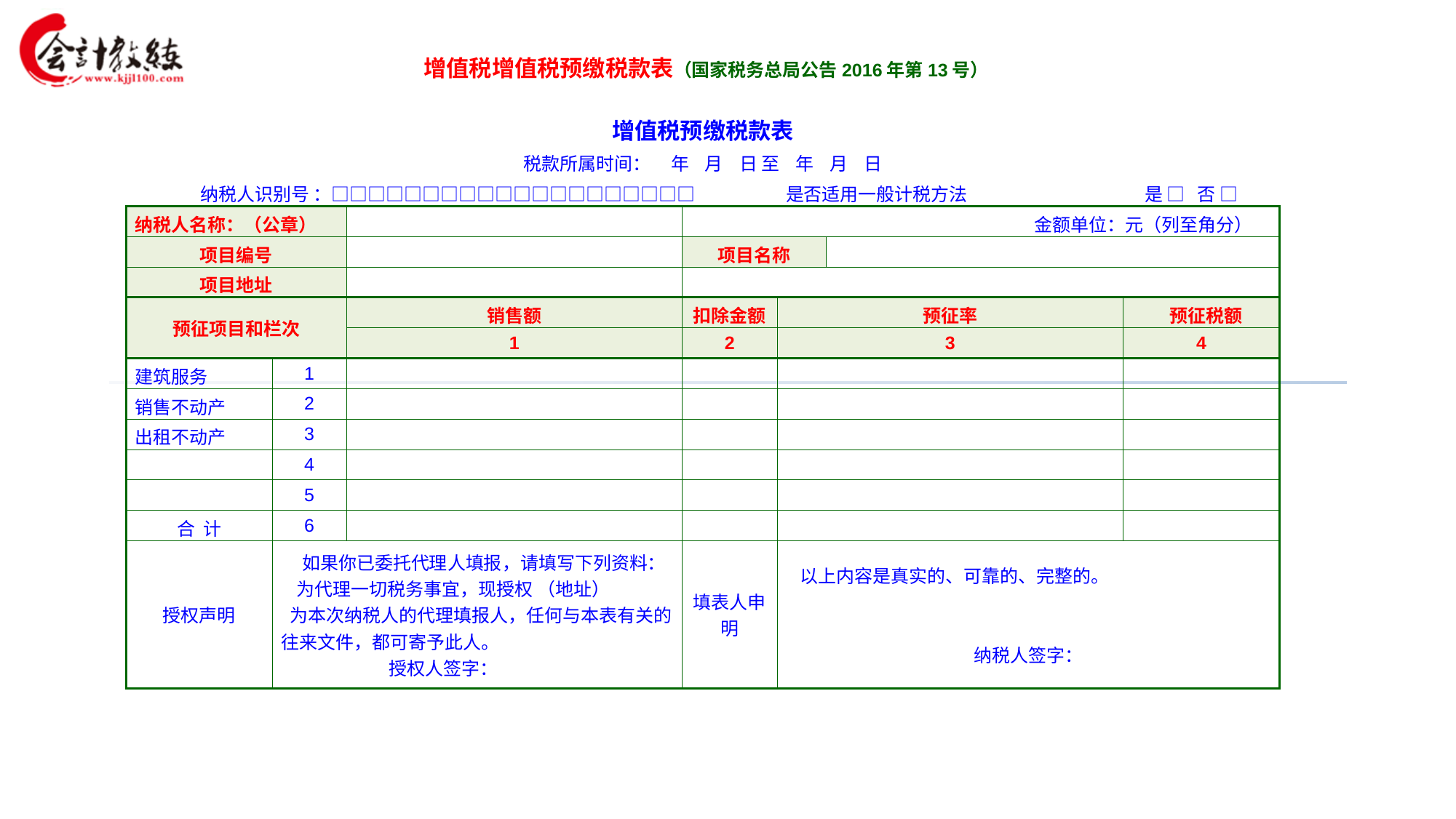

增值税增值税预缴税款表（国家税务总局公告2016年第13号）
| 增值税预缴税款表 |  |  |  |  |  |  |
| --- | --- | --- | --- | --- | --- | --- |
| 税款所属时间： 年 月 日 至 年 月 日 |  |  |  |  |  |  |
| 纳税人识别号 ：□□□□□□□□□□□□□□□□□□□□ |  |  |  | 是否适用一般计税方法 |  | 是 □ 否 □ |
| 纳税人名称：（公章） |  |  | 金额单位：元（列至角分） |  |  |  |
| 项目编号 |  |  | 项目名称 |  |  |  |
| 项目地址 |  |  |  |  |  |  |
| 预征项目和栏次 |  | 销售额 | 扣除金额 | 预征率 |  | 预征税额 |
|  |  | 1 | 2 | 3 |  | 4 |
| 建筑服务 | 1 |  |  |  |  |  |
| 销售不动产 | 2 |  |  |  |  |  |
| 出租不动产 | 3 |  |  |  |  |  |
|  | 4 |  |  |  |  |  |
|  | 5 |  |  |  |  |  |
| 合 计 | 6 |  |  |  |  |  |
| 授权声明 | 如果你已委托代理人填报，请填写下列资料： 为代理一切税务事宜，现授权 （地址） 为本次纳税人的代理填报人，任何与本表有关的 往来文件，都可寄予此人。 授权人签字： |  | 填表人申明 | 以上内容是真实的、可靠的、完整的。 纳税人签字： |  |  |